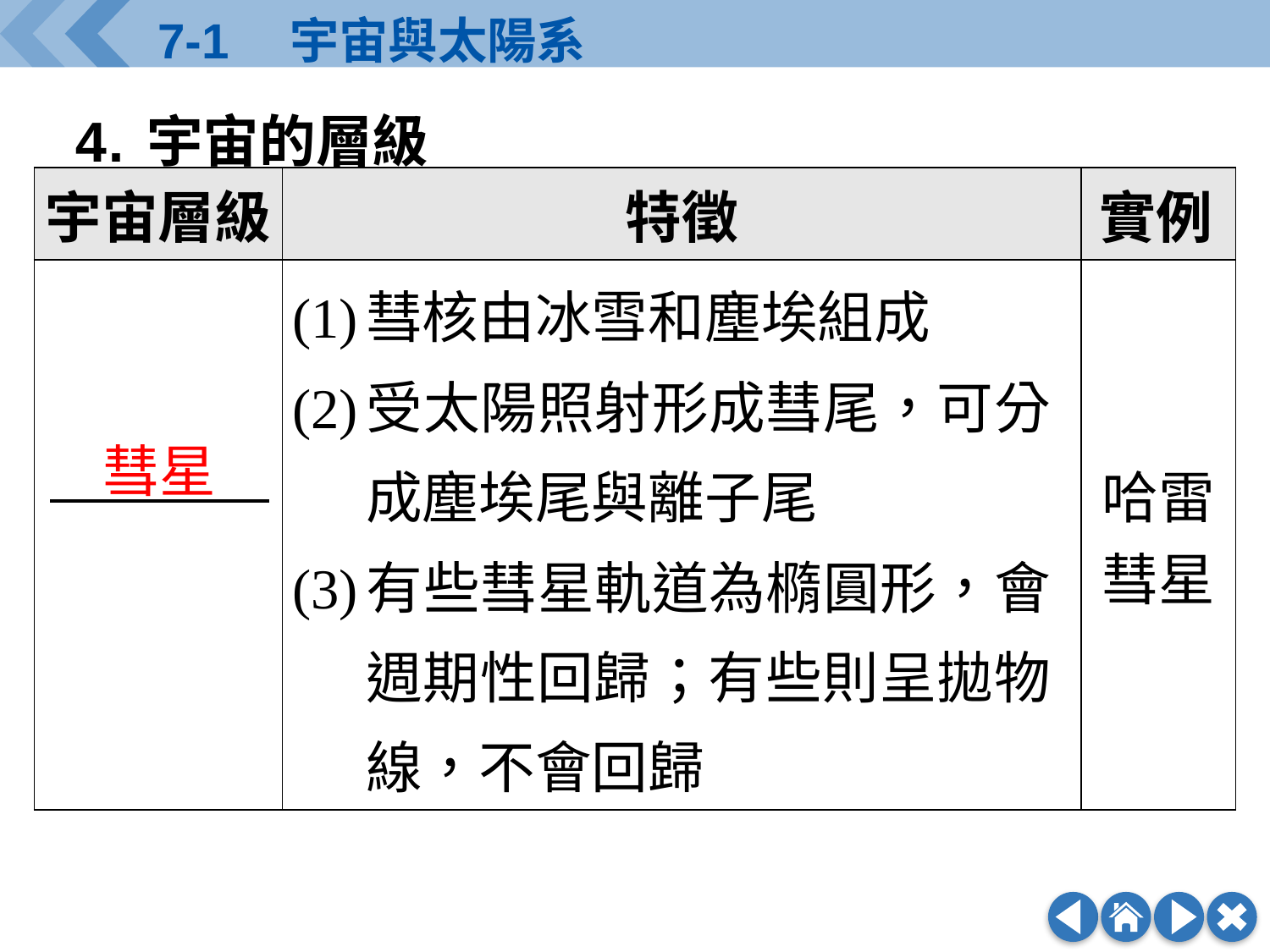

宇宙的層級
| 宇宙層級 | 特徵 | 實例 |
| --- | --- | --- |
|  | (1) 彗核由冰雪和塵埃組成 (2) 受太陽照射形成彗尾，可分成塵埃尾與離子尾 (3) 有些彗星軌道為橢圓形，會週期性回歸；有些則呈拋物線，不會回歸 | 哈雷彗星 |
彗星